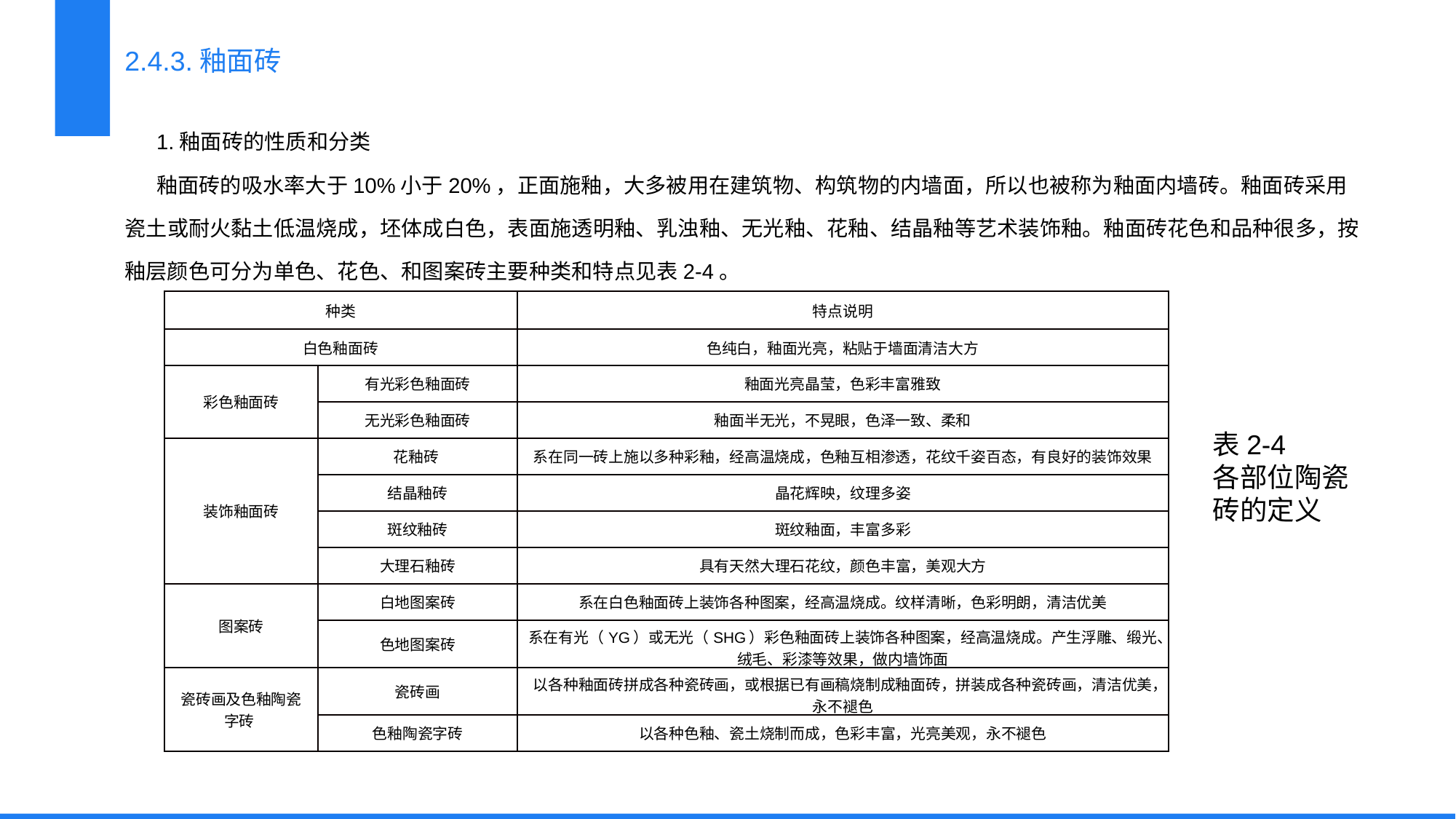

2.4.3.釉面砖

1.釉面砖的性质和分类
釉面砖的吸水率大于10%小于20%，正面施釉，大多被用在建筑物、构筑物的内墙面，所以也被称为釉面内墙砖。釉面砖采用瓷土或耐火黏土低温烧成，坯体成白色，表面施透明釉、乳浊釉、无光釉、花釉、结晶釉等艺术装饰釉。釉面砖花色和品种很多，按釉层颜色可分为单色、花色、和图案砖主要种类和特点见表2-4。
| 种类 |  | 特点说明 |
| --- | --- | --- |
| 白色釉面砖 |  | 色纯白，釉面光亮，粘贴于墙面清洁大方 |
| 彩色釉面砖 | 有光彩色釉面砖 | 釉面光亮晶莹，色彩丰富雅致 |
|  | 无光彩色釉面砖 | 釉面半无光，不晃眼，色泽一致、柔和 |
| 装饰釉面砖 | 花釉砖 | 系在同一砖上施以多种彩釉，经高温烧成，色釉互相渗透，花纹千姿百态，有良好的装饰效果 |
|  | 结晶釉砖 | 晶花辉映，纹理多姿 |
|  | 斑纹釉砖 | 斑纹釉面，丰富多彩 |
|  | 大理石釉砖 | 具有天然大理石花纹，颜色丰富，美观大方 |
| 图案砖 | 白地图案砖 | 系在白色釉面砖上装饰各种图案，经高温烧成。纹样清晰，色彩明朗，清洁优美 |
|  | 色地图案砖 | 系在有光（YG）或无光（SHG）彩色釉面砖上装饰各种图案，经高温烧成。产生浮雕、缎光、绒毛、彩漆等效果，做内墙饰面 |
| 瓷砖画及色釉陶瓷字砖 | 瓷砖画 | 以各种釉面砖拼成各种瓷砖画，或根据已有画稿烧制成釉面砖，拼装成各种瓷砖画，清洁优美，永不褪色 |
|  | 色釉陶瓷字砖 | 以各种色釉、瓷土烧制而成，色彩丰富，光亮美观，永不褪色 |
表2-4
各部位陶瓷砖的定义